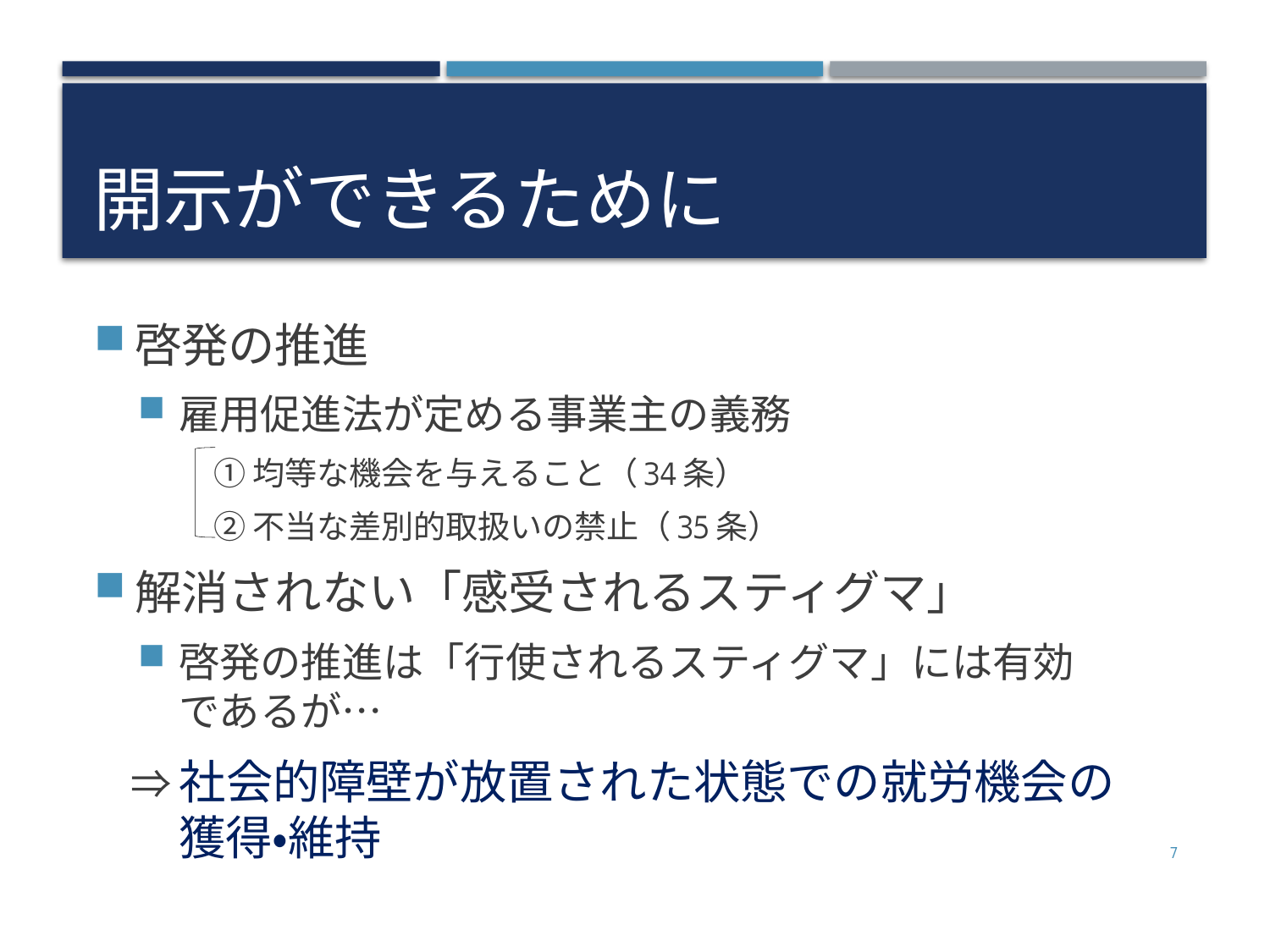

# 開示ができるために
啓発の推進
雇用促進法が定める事業主の義務
①均等な機会を与えること（34条）
②不当な差別的取扱いの禁止（35条）
解消されない「感受されるスティグマ」
啓発の推進は「行使されるスティグマ」には有効
であるが…
⇒社会的障壁が放置された状態での就労機会の
獲得・維持

7